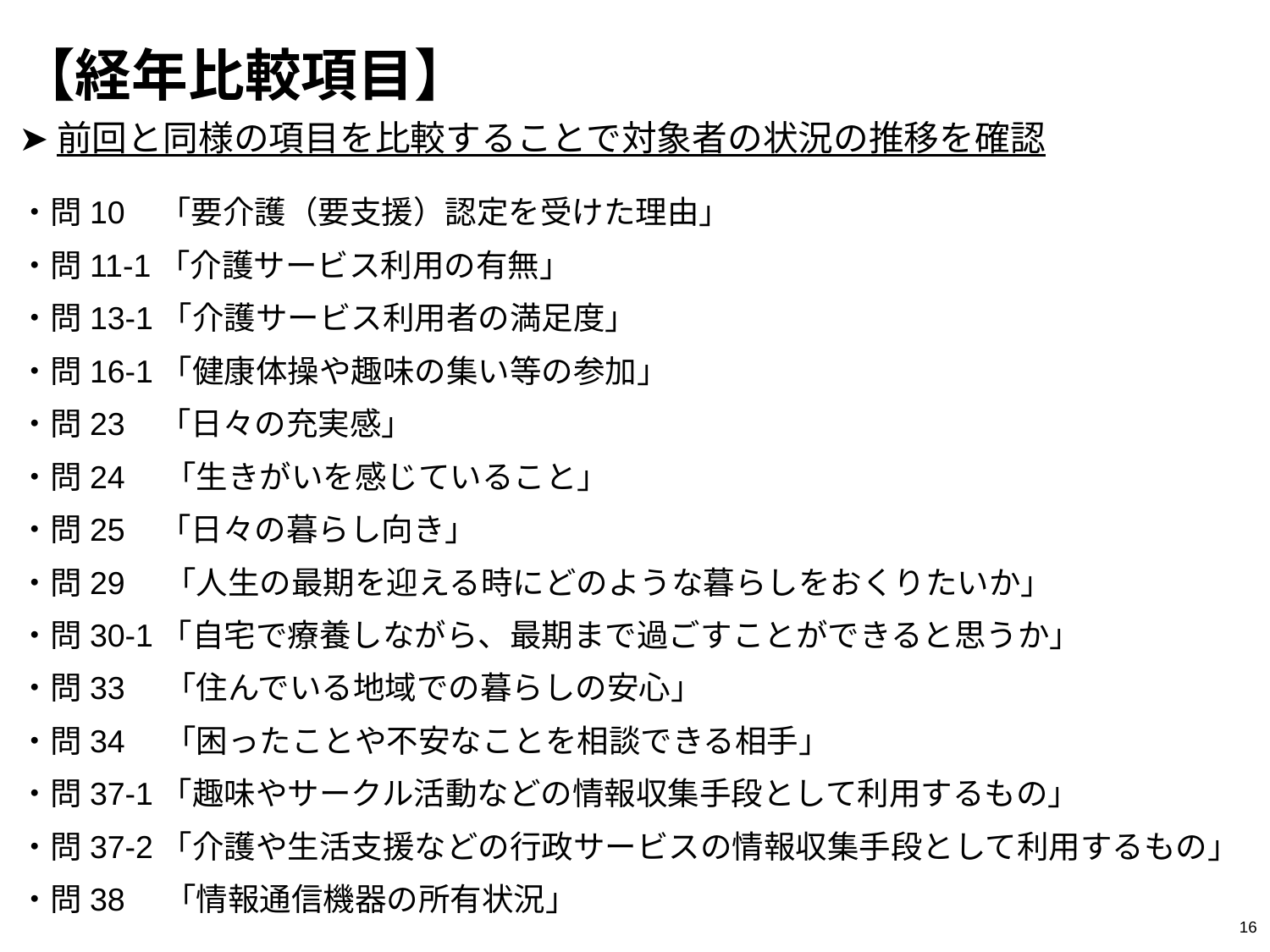

【経年比較項目】

➤前回と同様の項目を比較することで対象者の状況の推移を確認

・問10   「要介護（要支援）認定を受けた理由」

・問11-1「介護サービス利用の有無」

・問13-1「介護サービス利用者の満足度」

・問16-1「健康体操や趣味の集い等の参加」

・問23   「日々の充実感」

・問24　「生きがいを感じていること」

・問25   「日々の暮らし向き」

・問29　「人生の最期を迎える時にどのような暮らしをおくりたいか」

・問30-1「自宅で療養しながら、最期まで過ごすことができると思うか」

・問33　「住んでいる地域での暮らしの安心」

・問34　「困ったことや不安なことを相談できる相手」

・問37-1「趣味やサークル活動などの情報収集手段として利用するもの」

・問37-2「介護や生活支援などの行政サービスの情報収集手段として利用するもの」

・問38　「情報通信機器の所有状況」
16